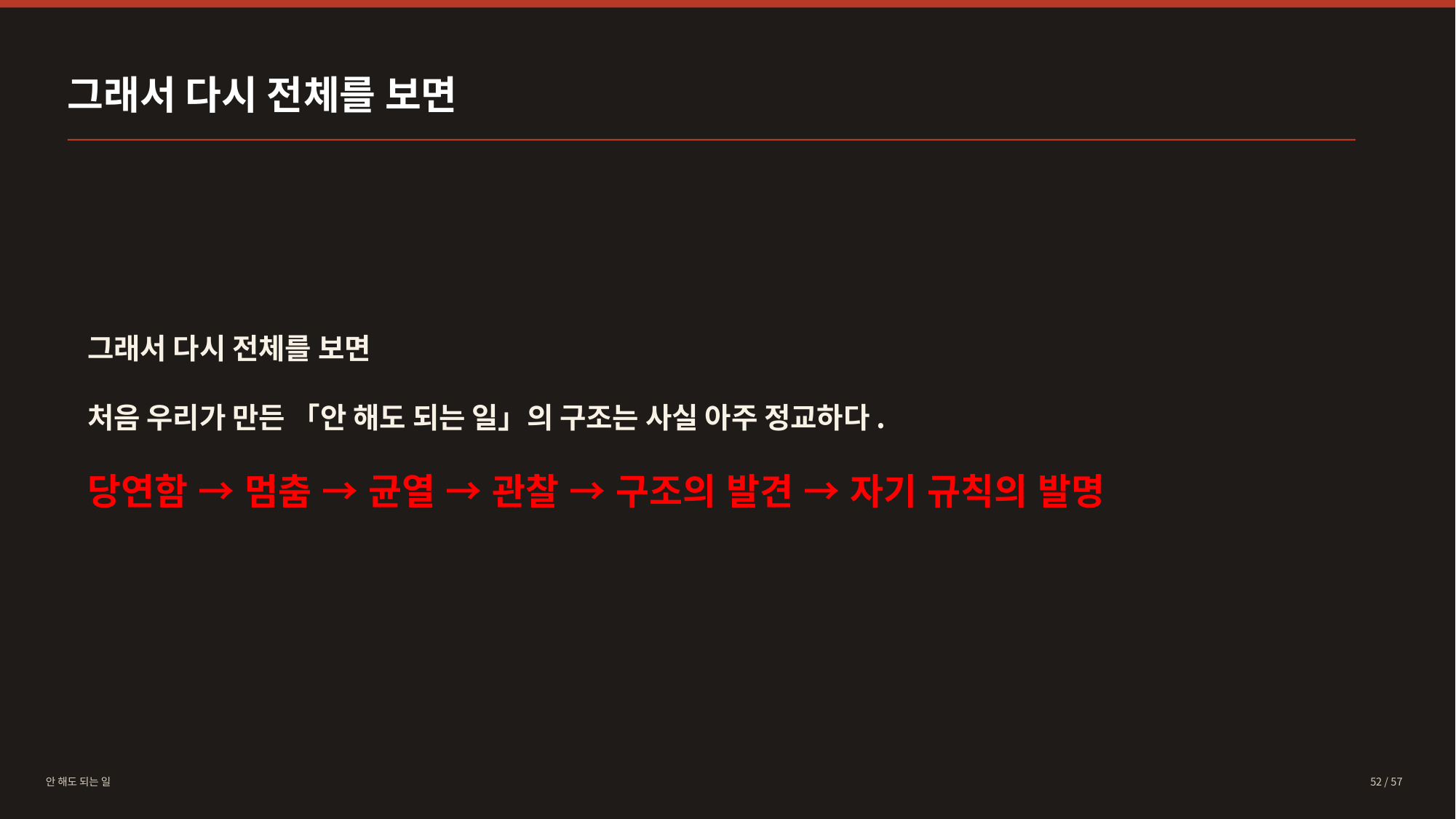

그래서 다시 전체를 보면

그래서 다시 전체를 보면

처음 우리가 만든 「안 해도 되는 일」의 구조는 사실 아주 정교하다.

당연함 → 멈춤 → 균열 → 관찰 → 구조의 발견 → 자기 규칙의 발명

안 해도 되는 일
52 / 57